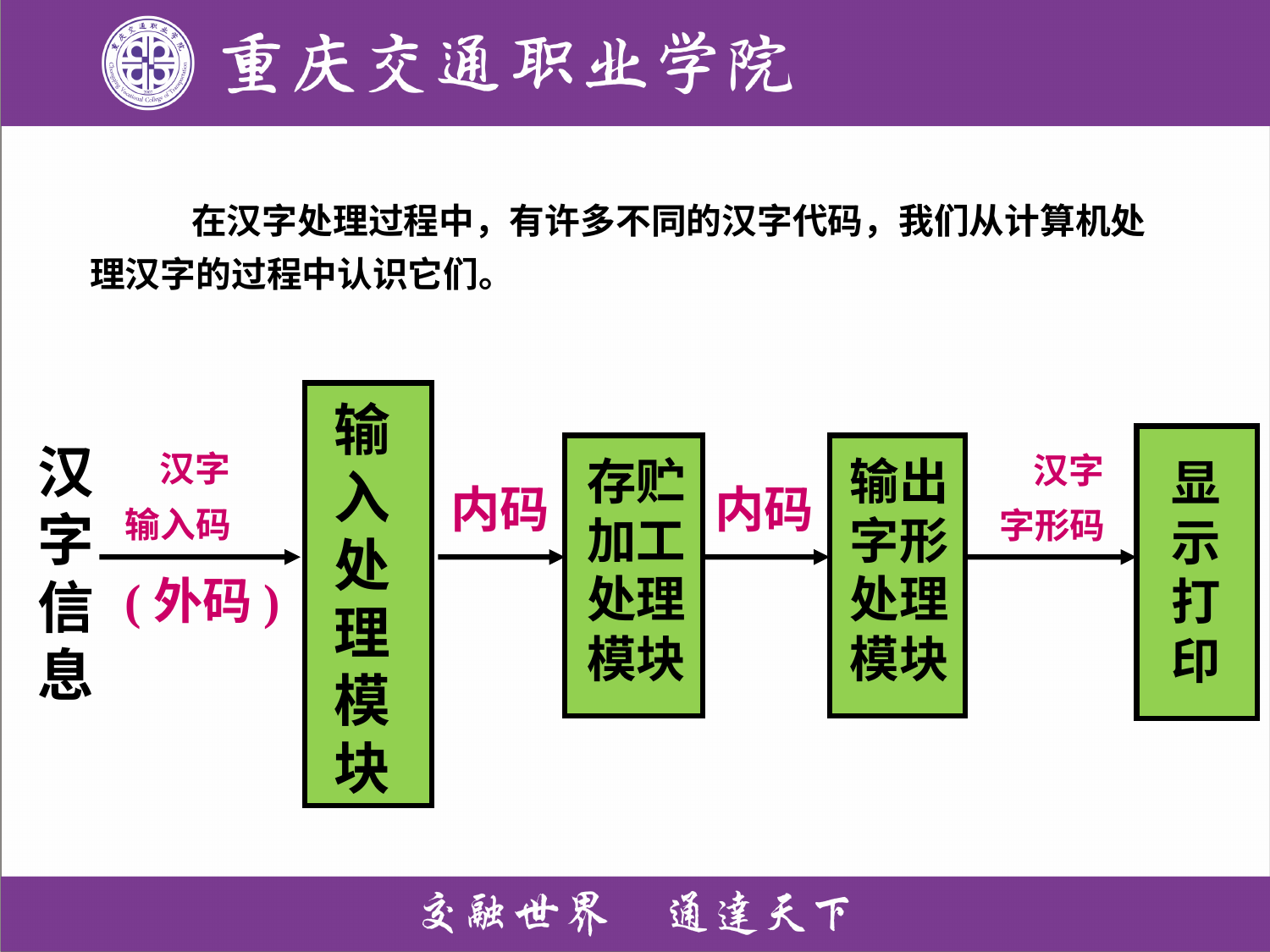

在汉字处理过程中，有许多不同的汉字代码，我们从计算机处理汉字的过程中认识它们。

输入处理模块
  汉字
输入码
(外码)

显示打印
  汉字
字形码
汉字信息

存贮加工处理模块

输出字形处理模块
内码
内码